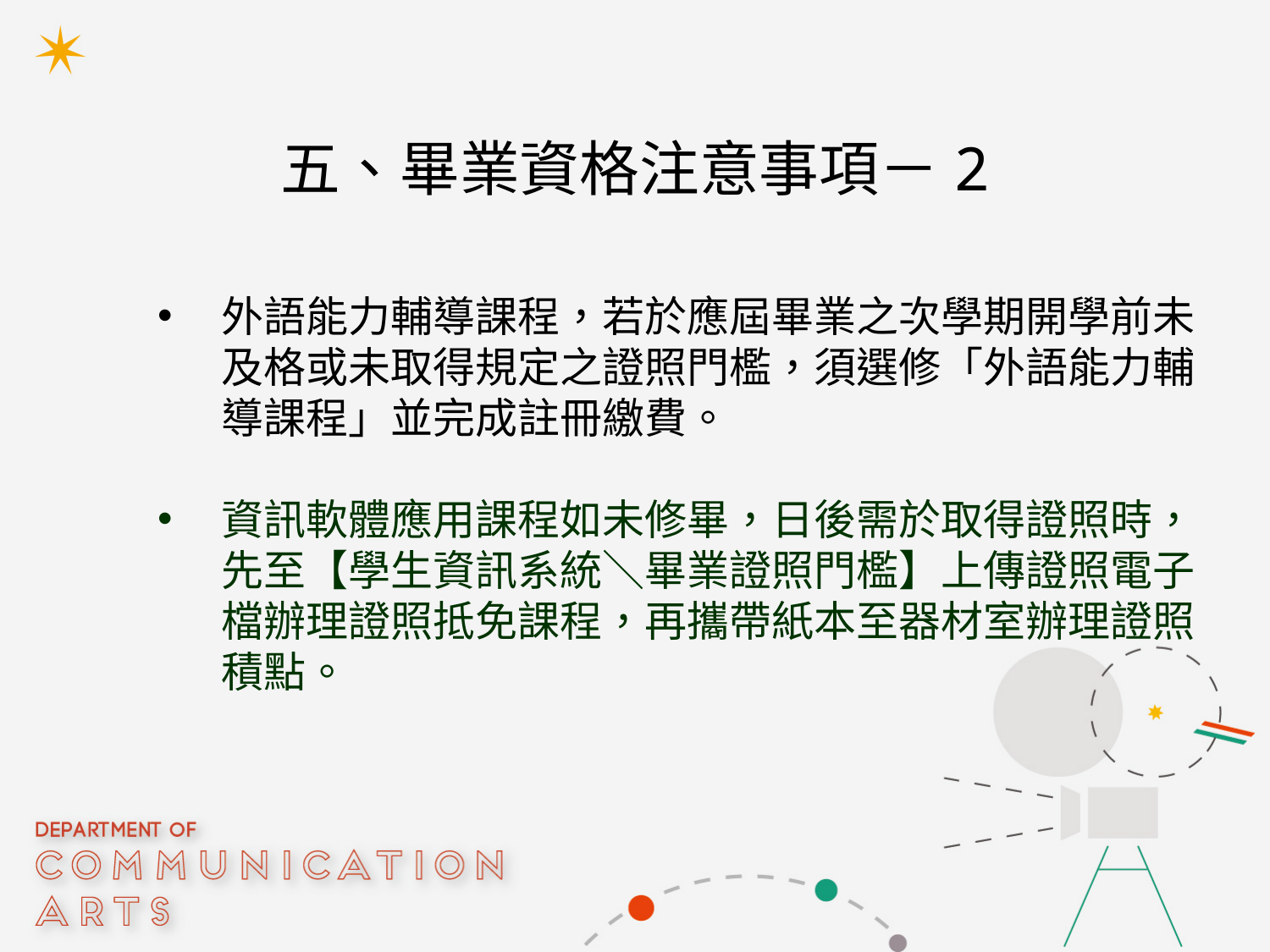

# 五、畢業資格注意事項－2

外語能力輔導課程，若於應屆畢業之次學期開學前未及格或未取得規定之證照門檻，須選修「外語能力輔導課程」並完成註冊繳費。

資訊軟體應用課程如未修畢，日後需於取得證照時，先至【學生資訊系統＼畢業證照門檻】上傳證照電子檔辦理證照抵免課程，再攜帶紙本至器材室辦理證照積點。

7